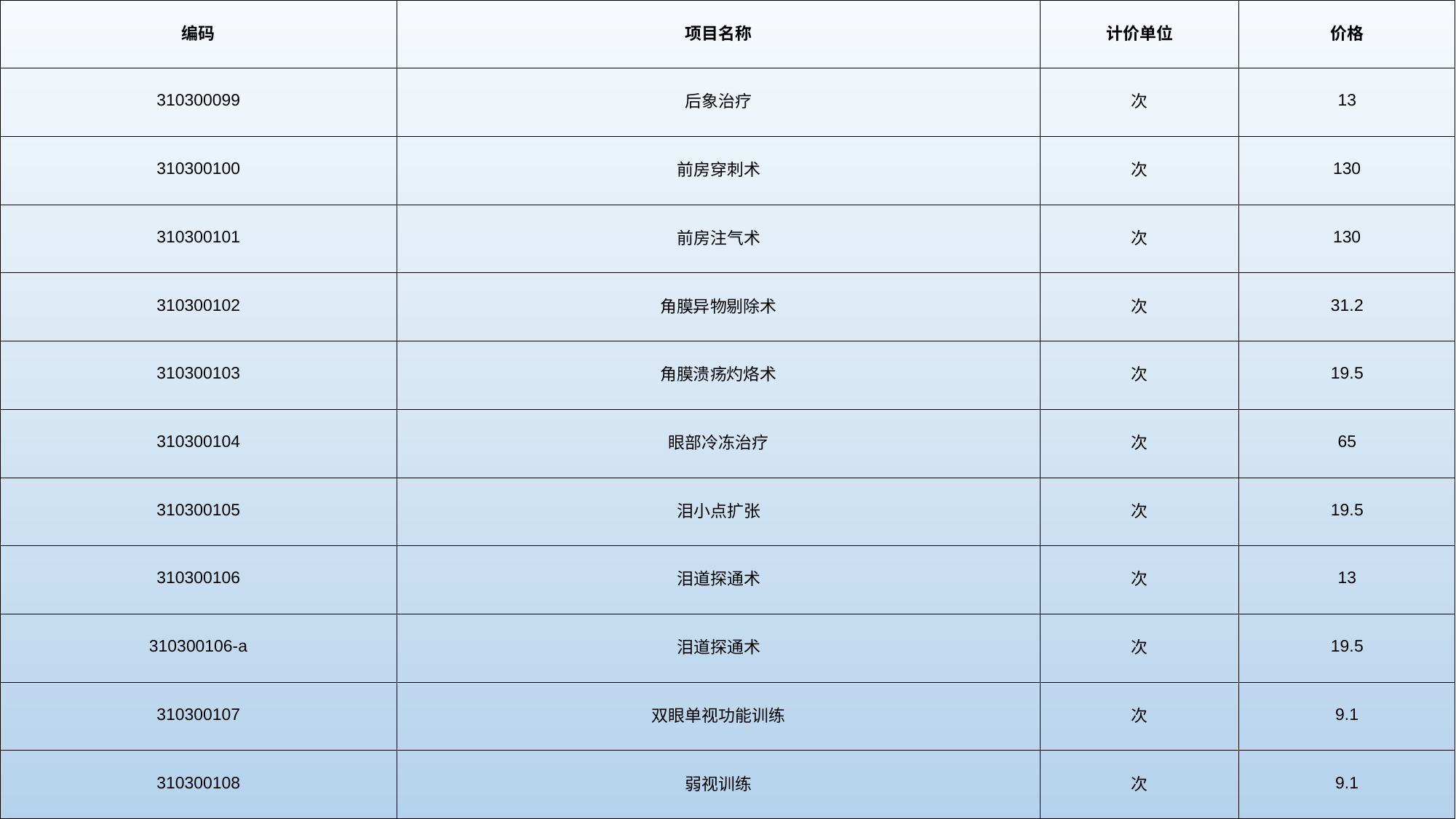

| 编码 | 项目名称 | 计价单位 | 价格 |
| --- | --- | --- | --- |
| 310300099 | 后象治疗 | 次 | 13 |
| 310300100 | 前房穿刺术 | 次 | 130 |
| 310300101 | 前房注气术 | 次 | 130 |
| 310300102 | 角膜异物剔除术 | 次 | 31.2 |
| 310300103 | 角膜溃疡灼烙术 | 次 | 19.5 |
| 310300104 | 眼部冷冻治疗 | 次 | 65 |
| 310300105 | 泪小点扩张 | 次 | 19.5 |
| 310300106 | 泪道探通术 | 次 | 13 |
| 310300106-a | 泪道探通术 | 次 | 19.5 |
| 310300107 | 双眼单视功能训练 | 次 | 9.1 |
| 310300108 | 弱视训练 | 次 | 9.1 |